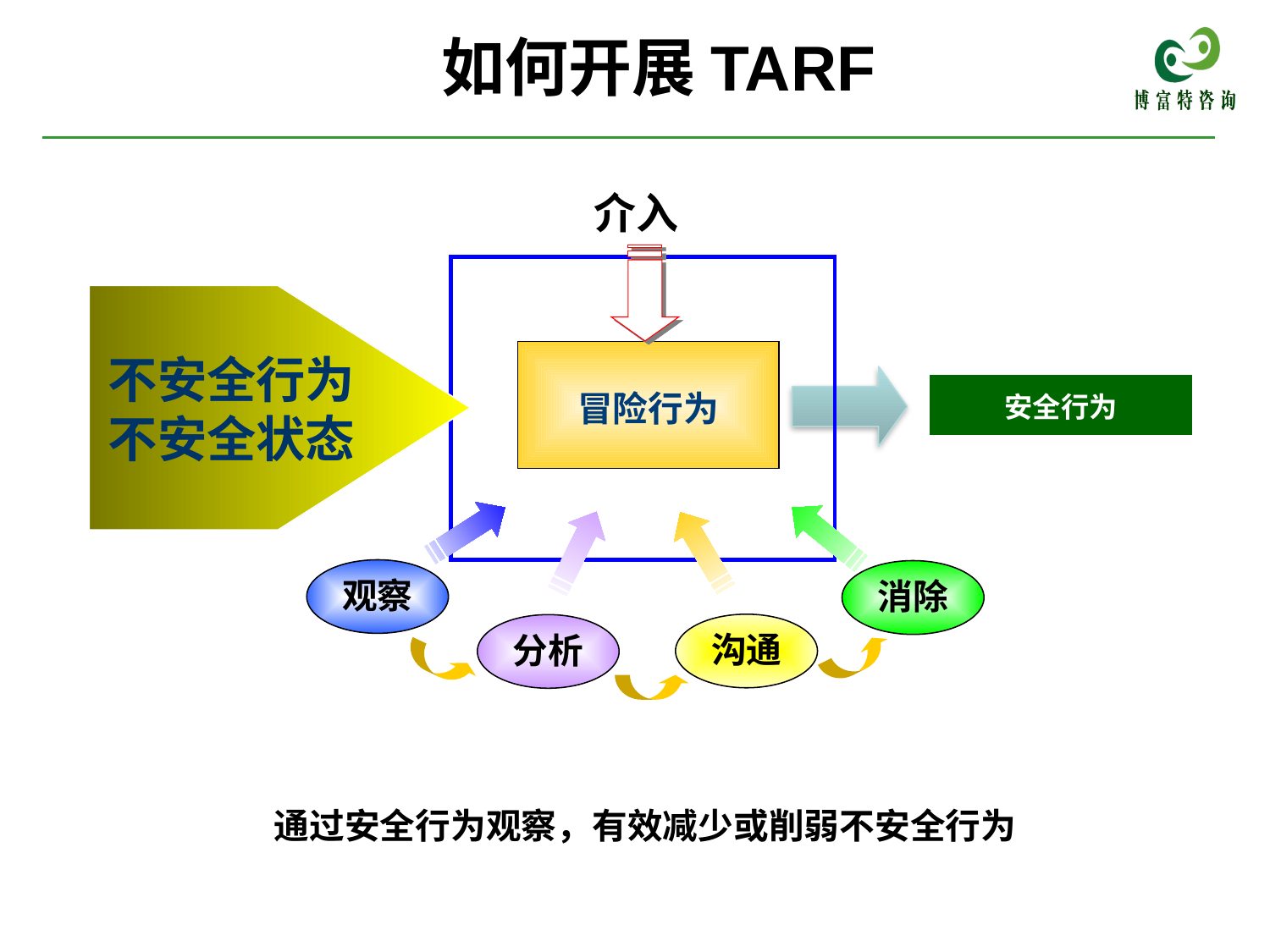

如何开展TARF
安全行为观察的工作原理图
介入

不安全行为
不安全状态
冒险行为

安全行为

观察
消除
沟通
分析

通过安全行为观察，有效减少或削弱不安全行为
11
11